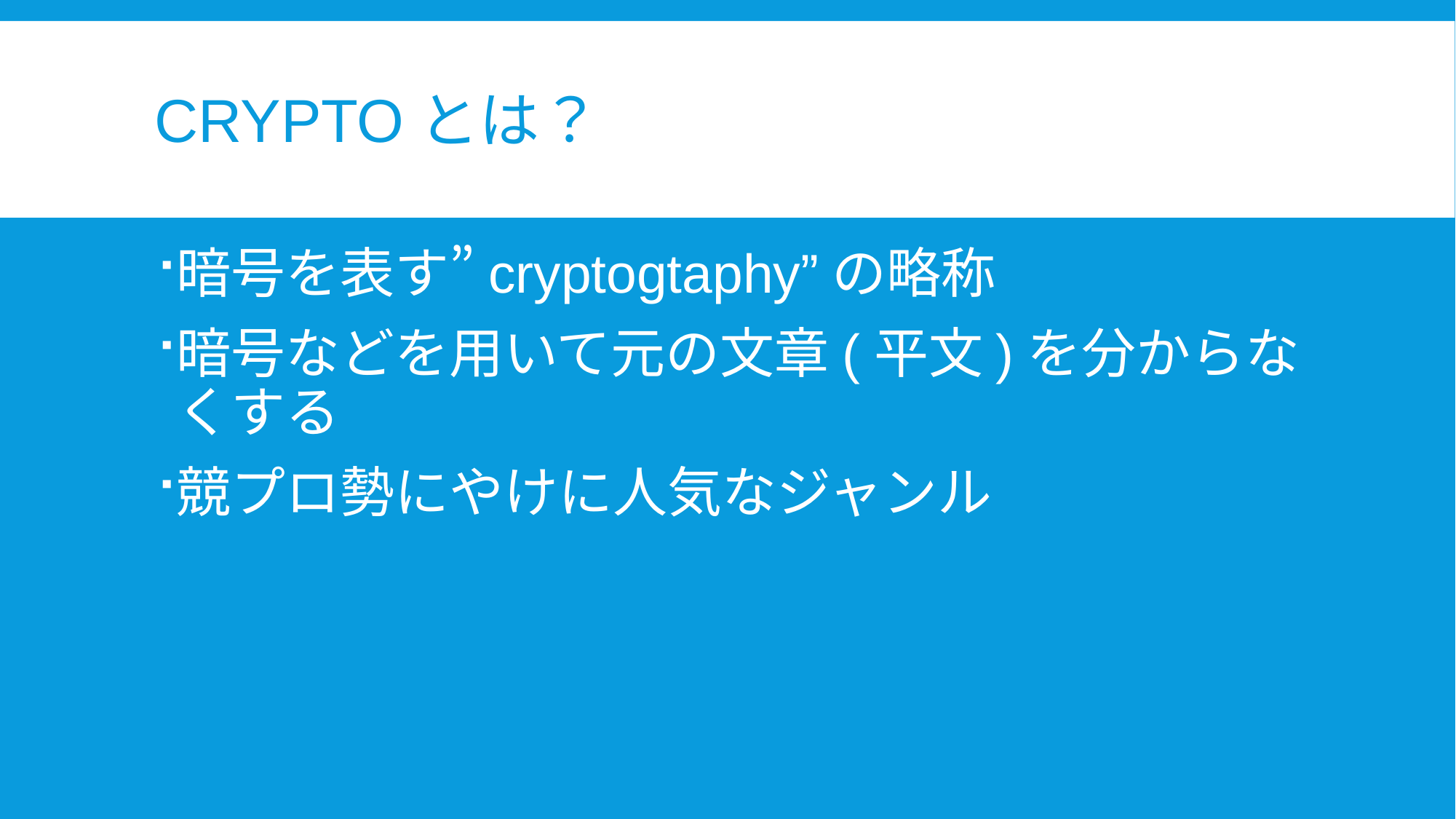

# CRYPTOとは？
暗号を表す”cryptogtaphy”の略称
暗号などを用いて元の文章(平文)を分からなくする
競プロ勢にやけに人気なジャンル